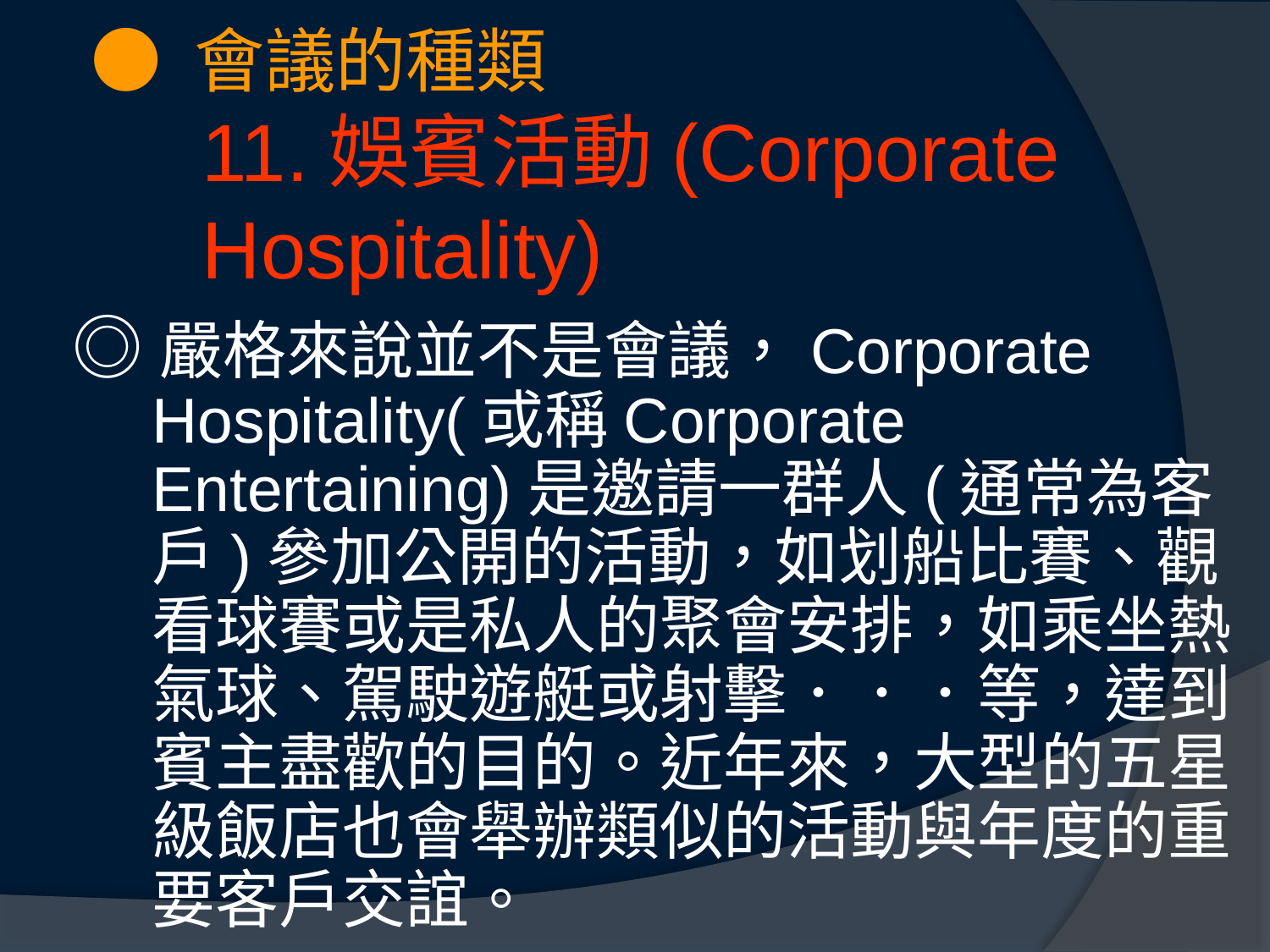

# ● 會議的種類 11.娛賓活動(Corporate Hospitality)
◎嚴格來說並不是會議，Corporate Hospitality(或稱Corporate Entertaining)是邀請一群人(通常為客戶)參加公開的活動，如划船比賽、觀看球賽或是私人的聚會安排，如乘坐熱氣球、駕駛遊艇或射擊．．．等，達到賓主盡歡的目的。近年來，大型的五星級飯店也會舉辦類似的活動與年度的重要客戶交誼。